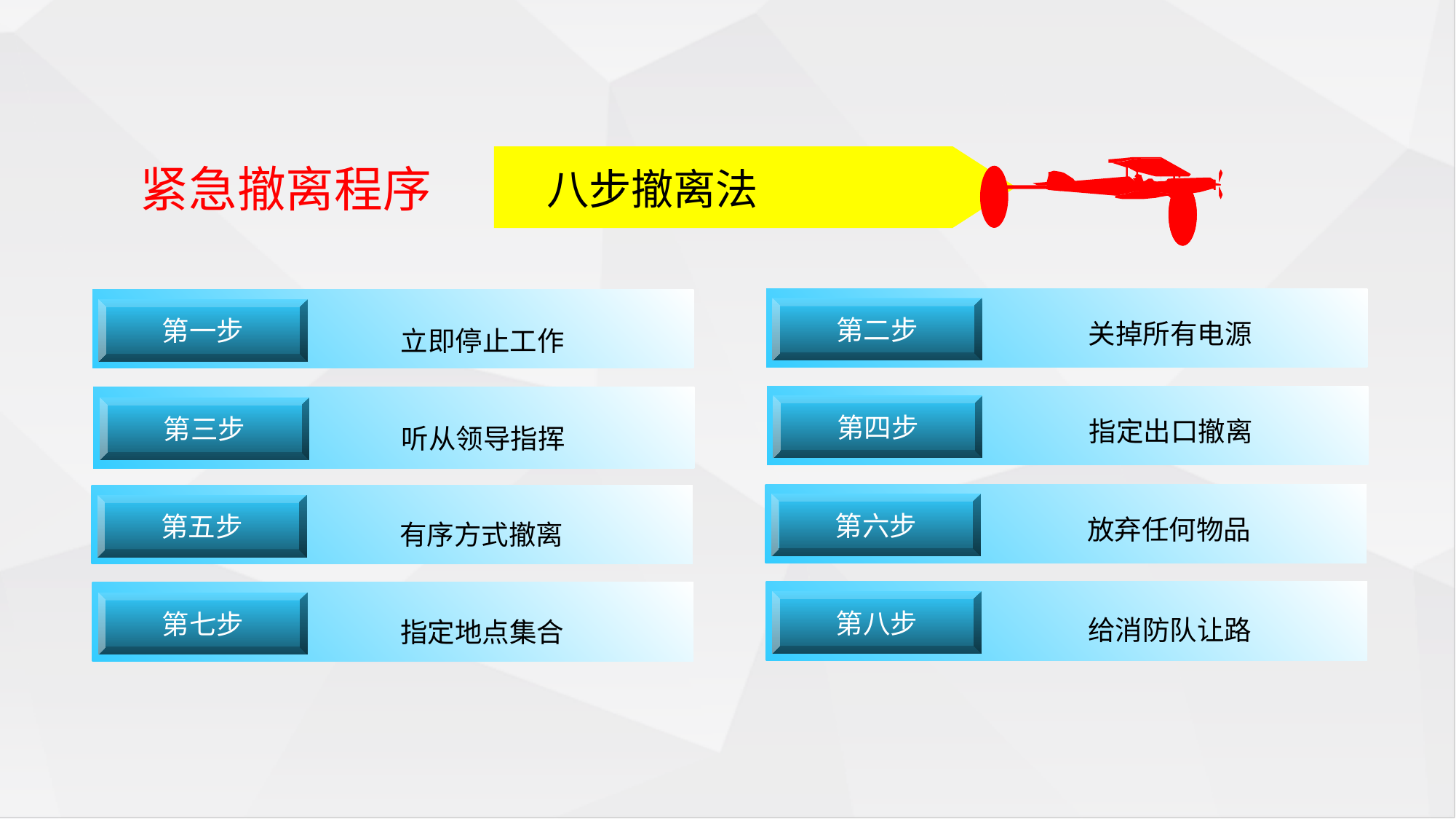

紧急撤离程序
八步撤离法

第二步
第一步
关掉所有电源
立即停止工作

第四步
第三步
第三步
指定出口撤离
听从领导指挥
有序方式撤离
有序方式撤离

第六步
第五步
放弃任何物品
有序方式撤离

第八步
第七步
给消防队让路
指定地点集合